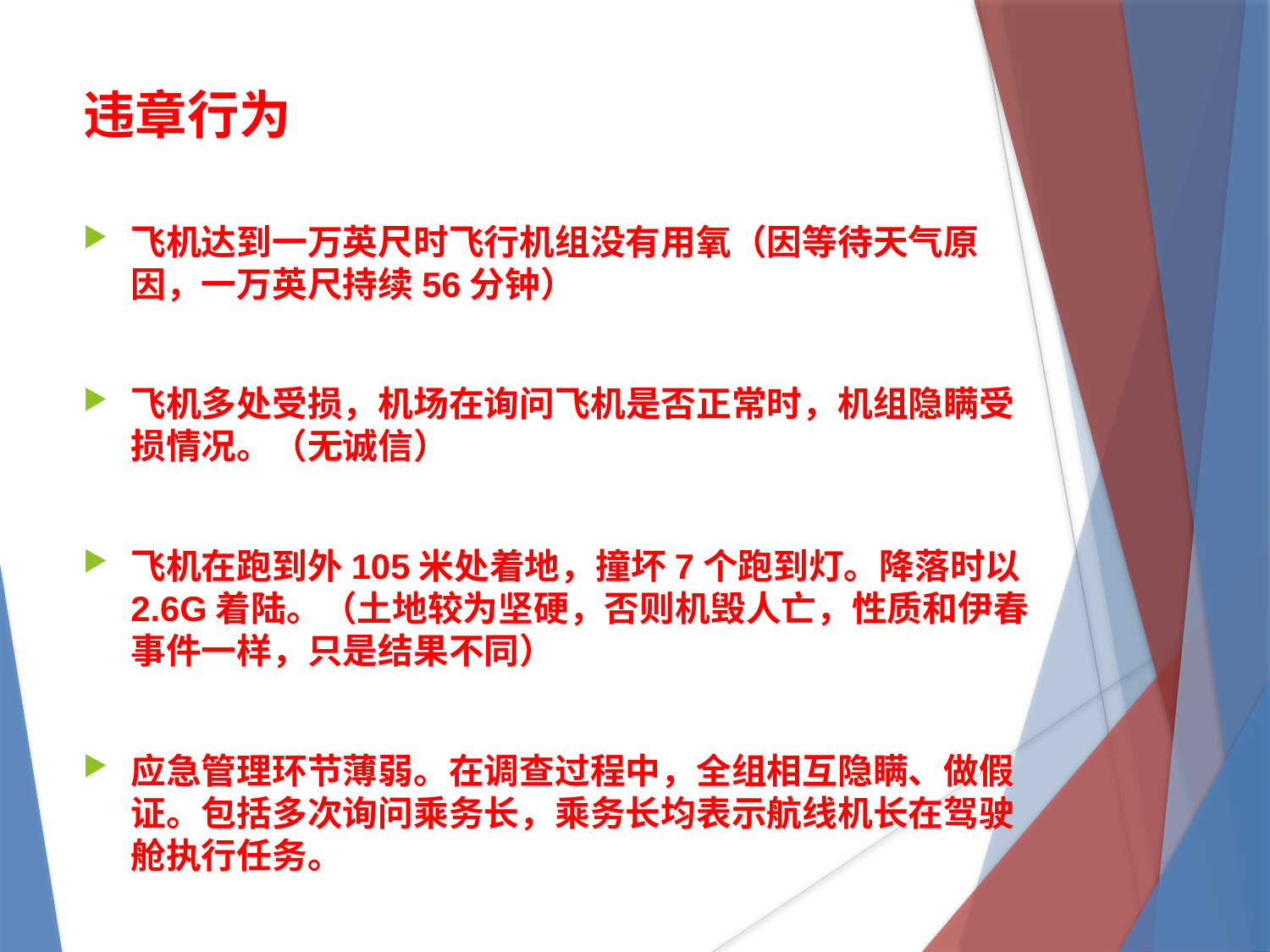

违章行为
飞机达到一万英尺时飞行机组没有用氧（因等待天气原因，一万英尺持续56分钟）

飞机多处受损，机场在询问飞机是否正常时，机组隐瞒受损情况。（无诚信）

飞机在跑到外105米处着地，撞坏7个跑到灯。降落时以2.6G着陆。（土地较为坚硬，否则机毁人亡，性质和伊春事件一样，只是结果不同）

应急管理环节薄弱。在调查过程中，全组相互隐瞒、做假证。包括多次询问乘务长，乘务长均表示航线机长在驾驶舱执行任务。